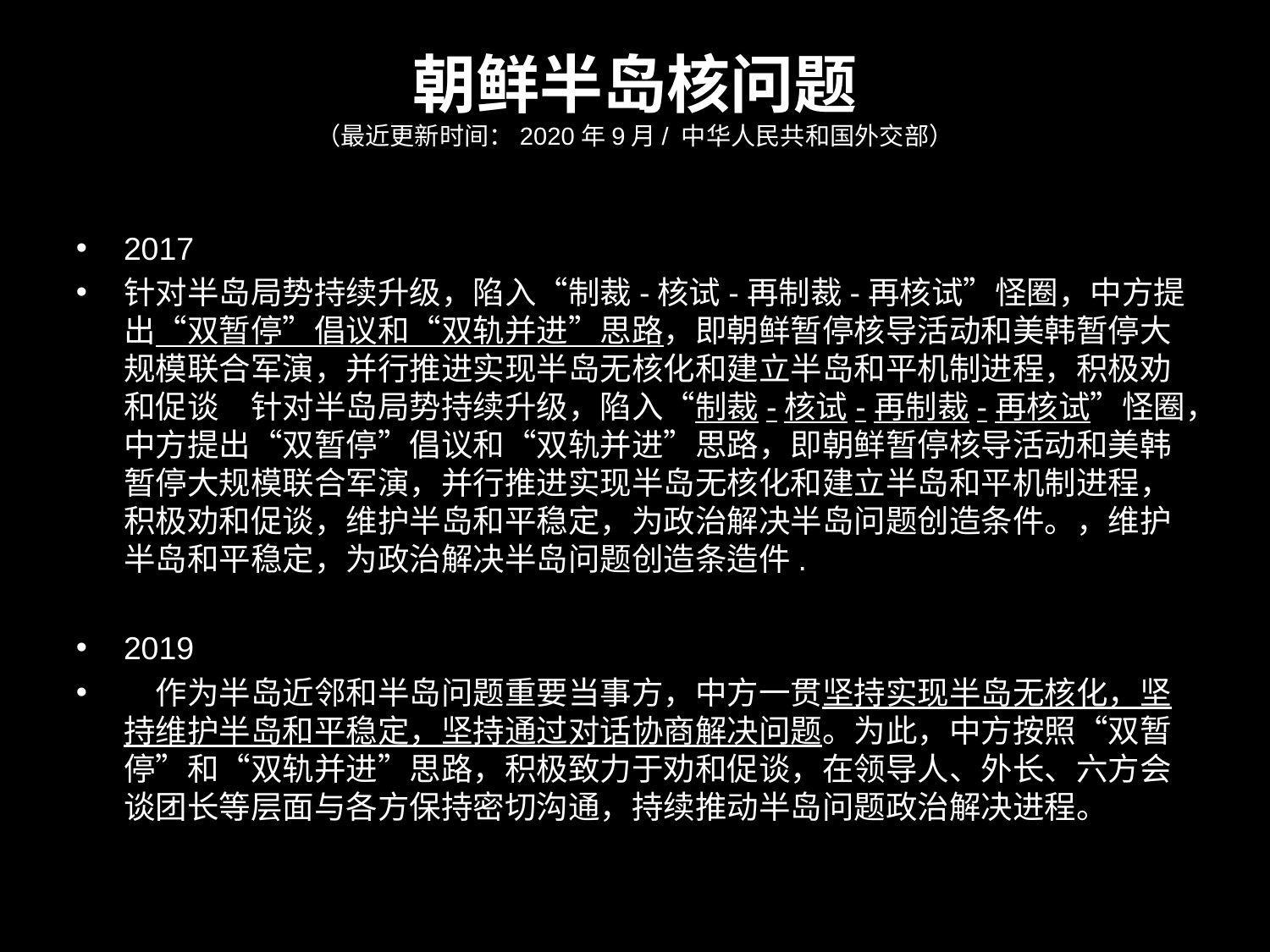

# 朝鲜半岛核问题 （最近更新时间：2020年9月/ 中华人民共和国外交部）
2017
针对半岛局势持续升级，陷入“制裁-核试-再制裁-再核试”怪圈，中方提出“双暂停”倡议和“双轨并进”思路，即朝鲜暂停核导活动和美韩暂停大规模联合军演，并行推进实现半岛无核化和建立半岛和平机制进程，积极劝和促谈　针对半岛局势持续升级，陷入“制裁-核试-再制裁-再核试”怪圈，中方提出“双暂停”倡议和“双轨并进”思路，即朝鲜暂停核导活动和美韩暂停大规模联合军演，并行推进实现半岛无核化和建立半岛和平机制进程，积极劝和促谈，维护半岛和平稳定，为政治解决半岛问题创造条件。，维护半岛和平稳定，为政治解决半岛问题创造条造件.件

2019
　作为半岛近邻和半岛问题重要当事方，中方一贯坚持实现半岛无核化，坚持维护半岛和平稳定，坚持通过对话协商解决问题。为此，中方按照“双暂停”和“双轨并进”思路，积极致力于劝和促谈，在领导人、外长、六方会谈团长等层面与各方保持密切沟通，持续推动半岛问题政治解决进程。